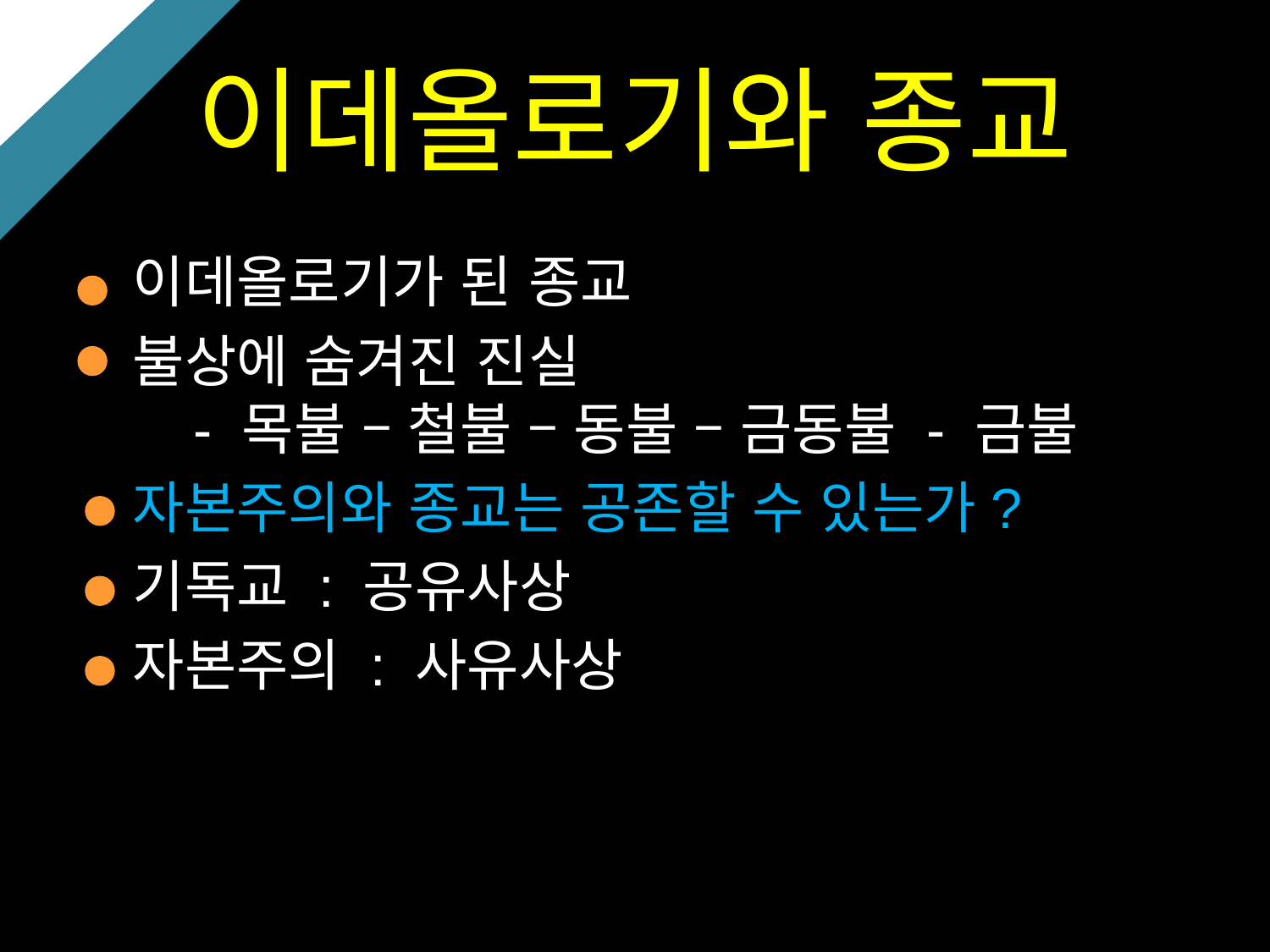

# 이데올로기와 종교
이데올로기가 된 종교
불상에 숨겨진 진실
   - 목불 – 철불 – 동불 – 금동불 - 금불
자본주의와 종교는 공존할 수 있는가?
기독교 : 공유사상
자본주의 : 사유사상